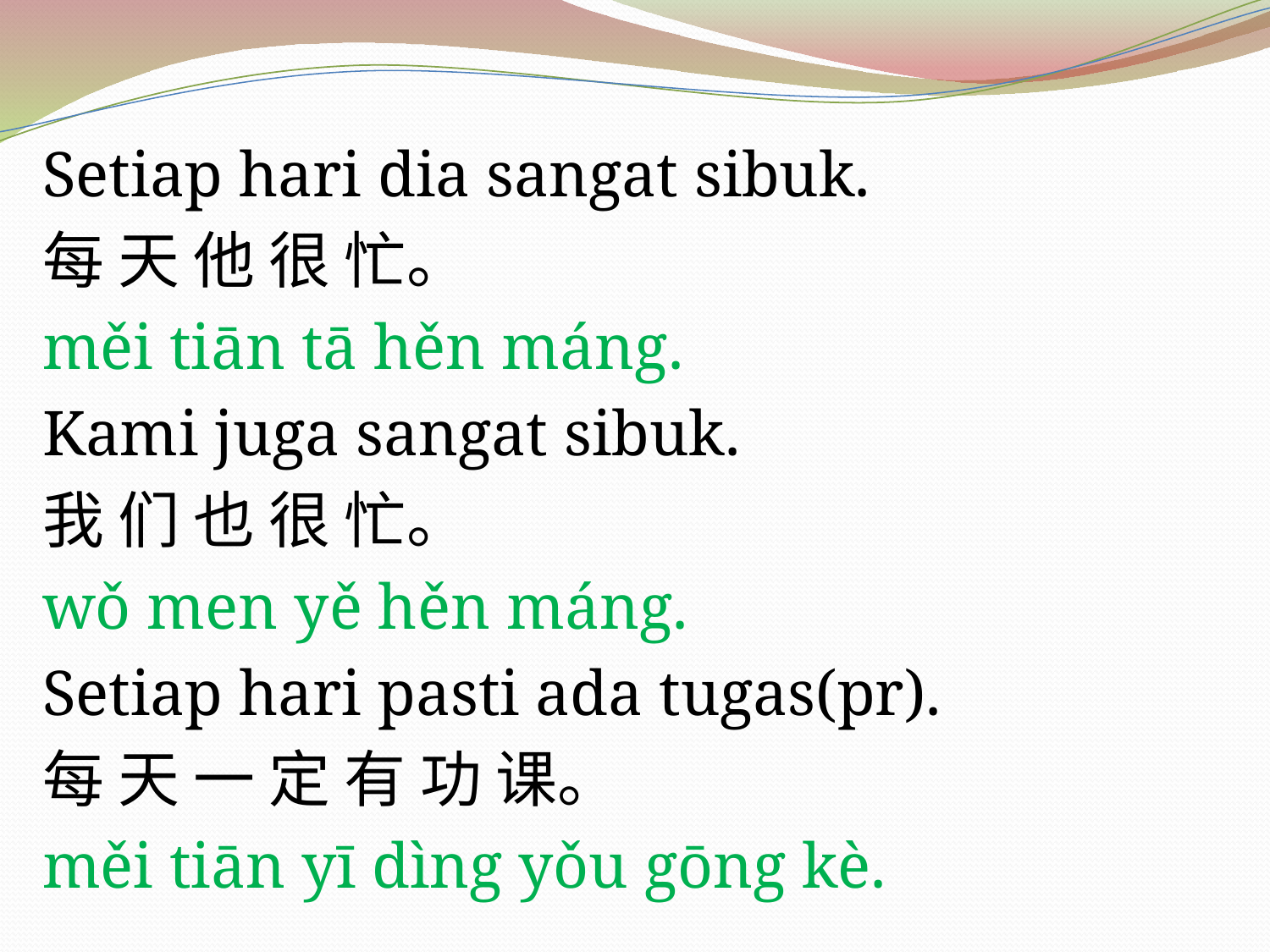

Setiap hari dia sangat sibuk.
每 天 他 很 忙。
měi tiān tā hěn máng.
Kami juga sangat sibuk.
我 们 也 很 忙。
wǒ men yě hěn máng.
Setiap hari pasti ada tugas(pr).
每 天 一 定 有 功 课。
měi tiān yī dìng yǒu gōng kè.